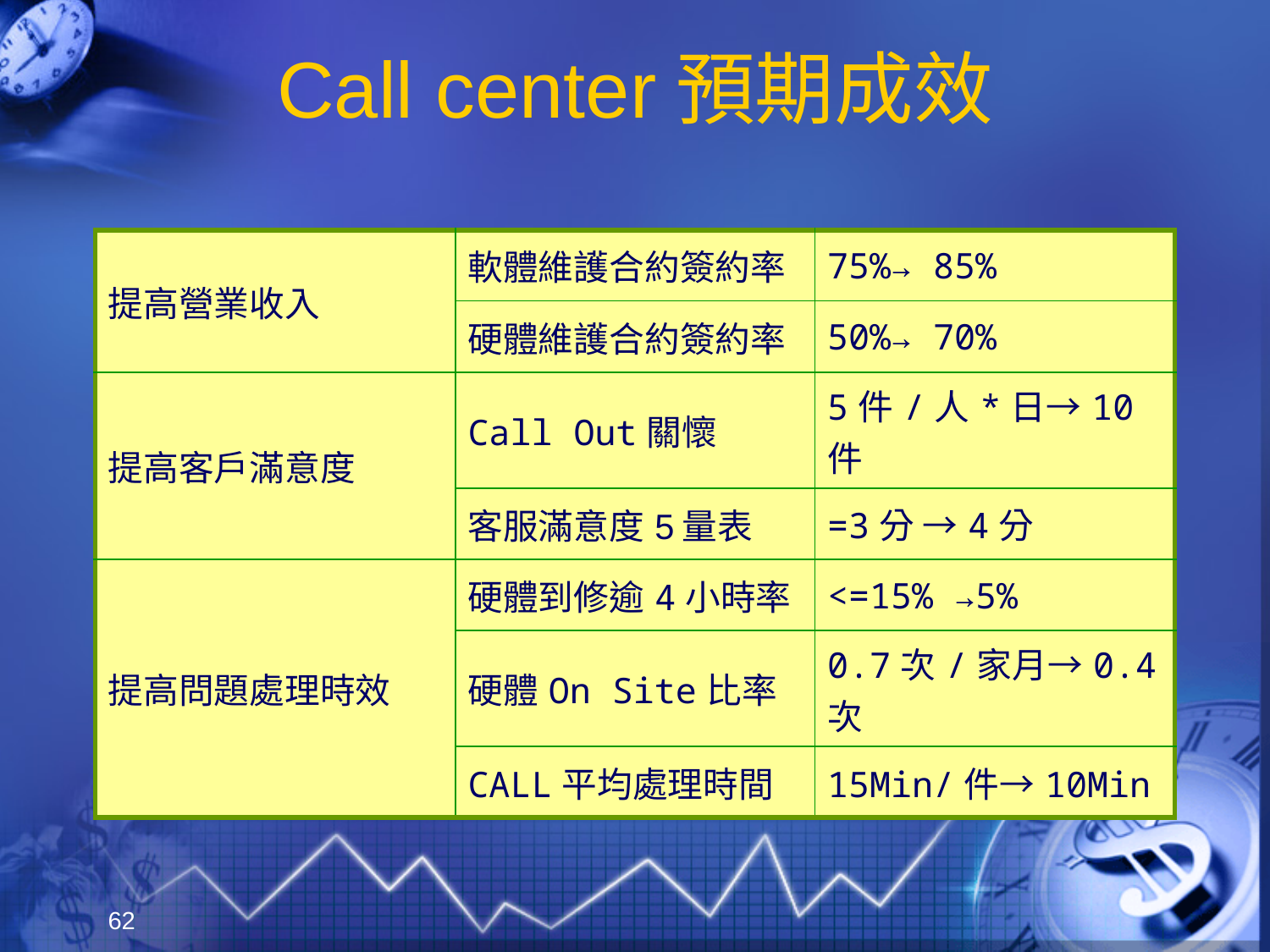

# Call center預期成效
| 提高營業收入 | 軟體維護合約簽約率 | 75%→ 85% |
| --- | --- | --- |
|  | 硬體維護合約簽約率 | 50%→ 70% |
| 提高客戶滿意度 | Call Out關懷 | 5件/人\*日→10件 |
|  | 客服滿意度5量表 | =3分 →4分 |
| 提高問題處理時效 | 硬體到修逾4小時率 | <=15% →5% |
|  | 硬體On Site比率 | 0.7次/家月→0.4次 |
|  | CALL平均處理時間 | 15Min/件→10Min |
62